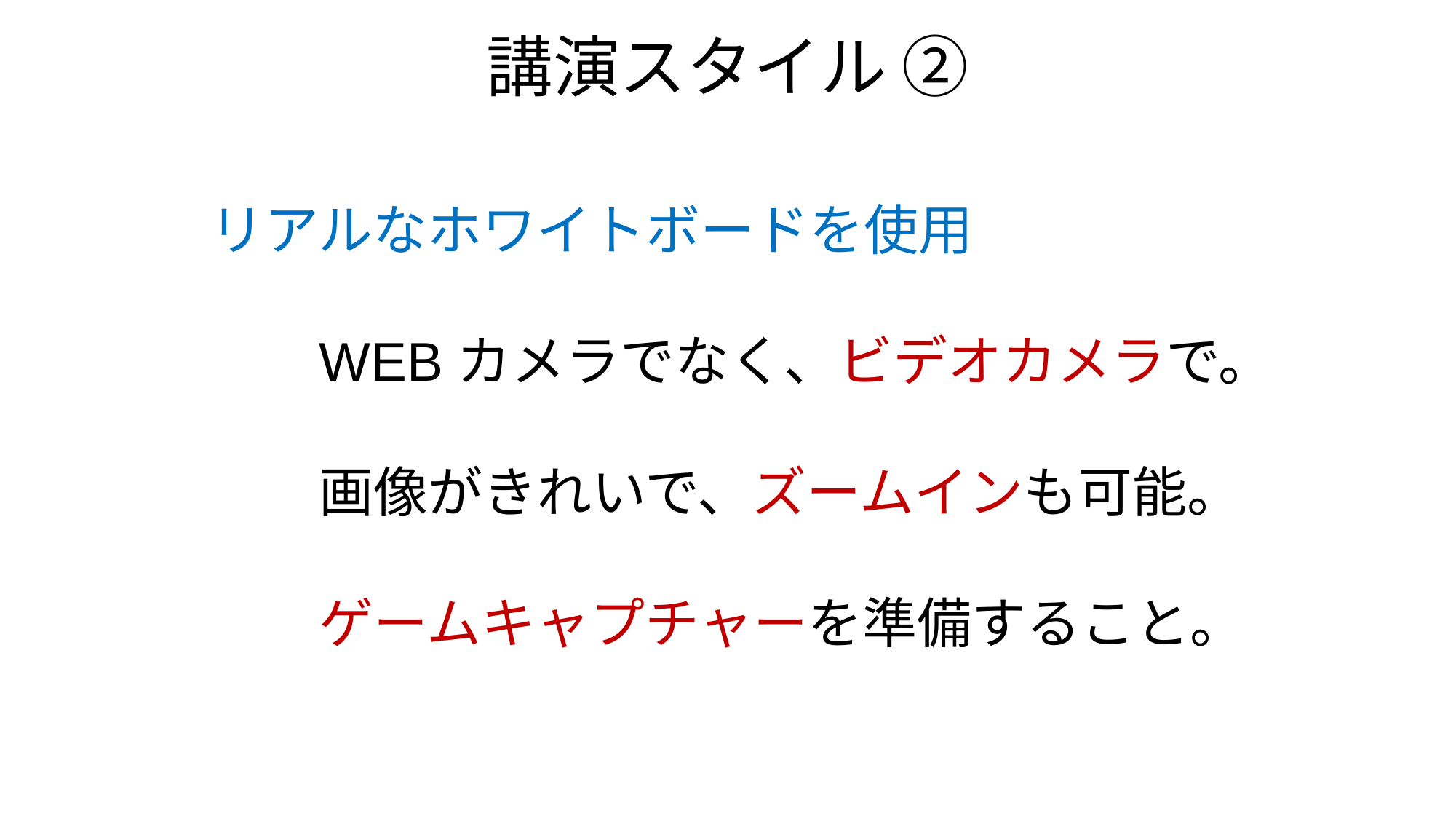

# 講演スタイル ②
リアルなホワイトボードを使用

	WEBカメラでなく、ビデオカメラで。

	画像がきれいで、ズームインも可能。

	ゲームキャプチャーを準備すること。